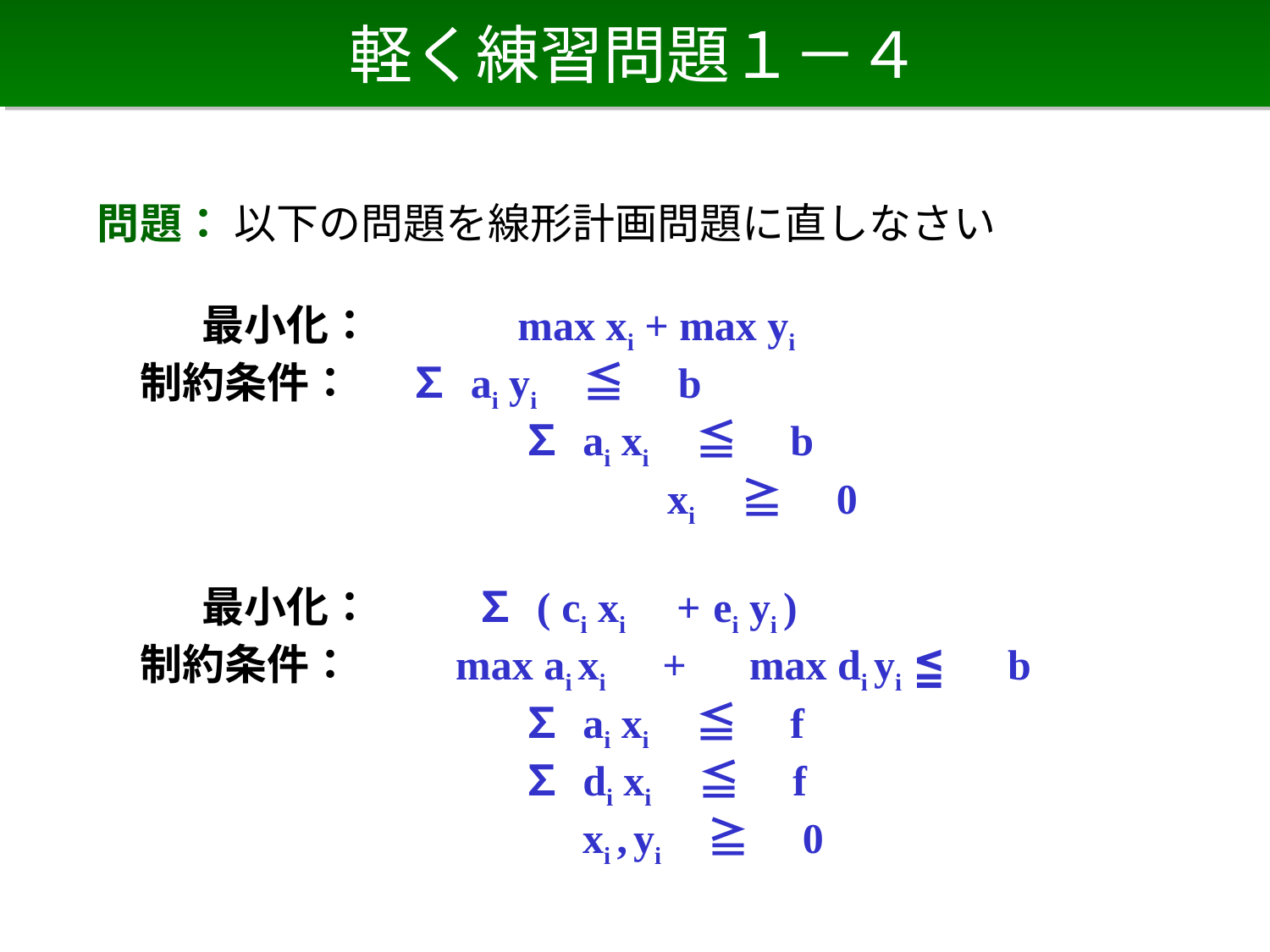

# 軽く練習問題１－４
問題： 以下の問題を線形計画問題に直しなさい

 　　最小化： 　　　max xi + max yi
　制約条件：      ∑ ai yi 　 ≦　b
　　　　　　　　　　∑ ai xi 　 ≦　b
　　　　　　　　　　　　　 xi 　 ≧　0

 　　最小化： 　　 ∑ ( ci xi 　+  ei yi )
　制約条件： 　　max ai xi 　 +　max di yi  ≦　b
　　　　　　　　　　∑ ai xi 　 ≦　f
　　　　　　　　　　∑ di xi 　 ≦　f
　　　　　　　　　　　 xi , yi 　 ≧　0